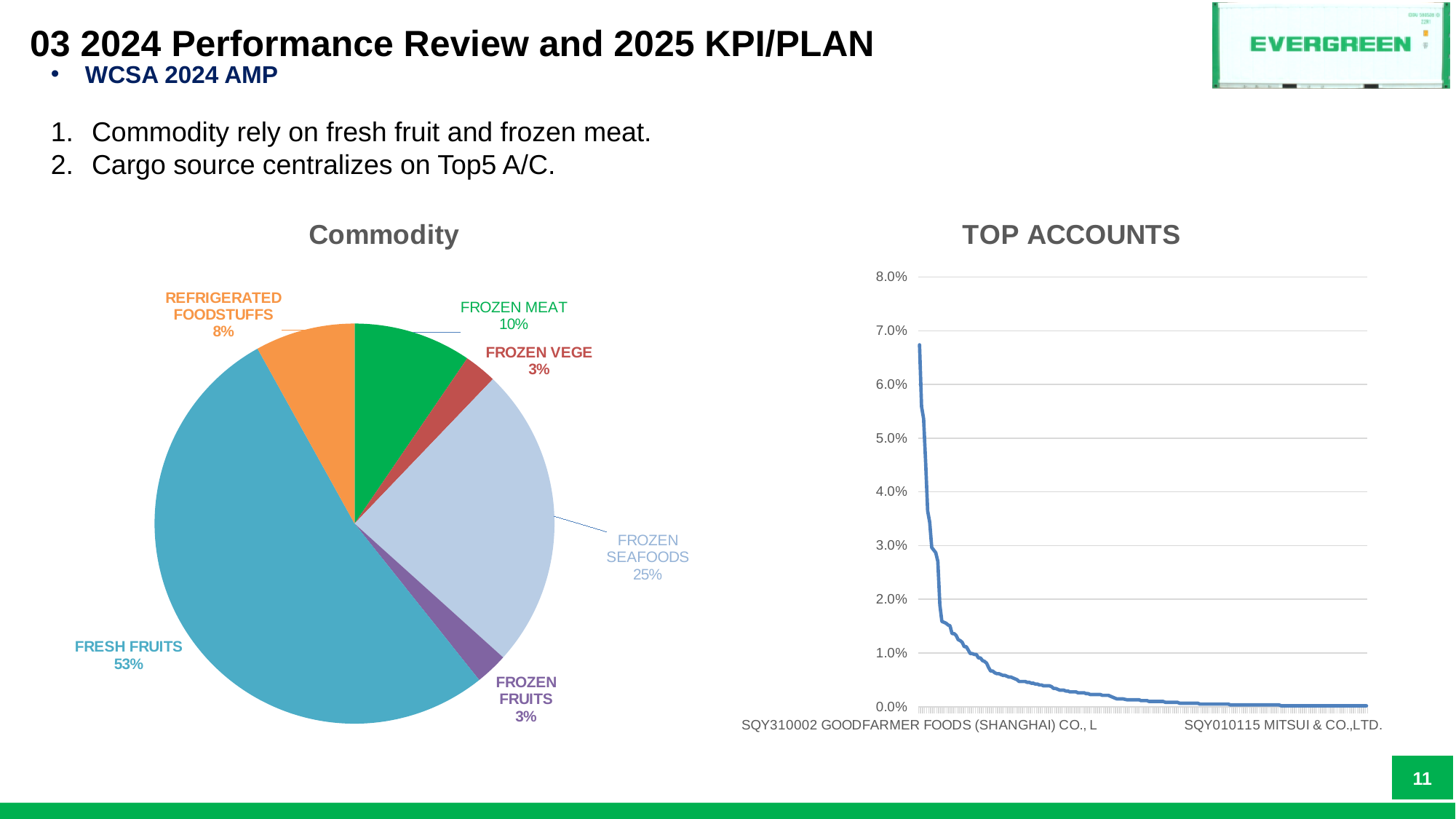

# 03 2024 Performance Review and 2025 KPI/PLAN
WCSA 2024 AMP
Commodity rely on fresh fruit and frozen meat.
Cargo source centralizes on Top5 A/C.

### Chart: TOP ACCOUNTS

| Category |  |
|---|---|
| SQY310002 GOODFARMER FOODS (SHANGHAI) CO., L | 0.06738478982748845 |
| SQY090513 AGRICOLA ARIZTIA LIMITADA | 0.05588402040981615 |
| SQY091569 GLOBAL REEFERS CHILE SPA | 0.05361626305985259 |
| SQY091560 UNITED CARGO S.A. | 0.045517129667125615 |
| SQY081437 HORTIFRUT - PERU S.A.C. | 0.0364461002672714 |
| SQY090542 AGROSUPER COMERCIALIZADORA DE ALIM | 0.03434032558516239 |
| SQY070768 REGINABANANERA S.A. | 0.02964282821738074 |
| SQY070074 FARLETZA S A | 0.02915688021381712 |
| SQY081012 AGROVISION PERU S.A.C. | 0.028670932210253502 |
| SQY091883 ANDESBHUMI FARMERS INTERNATIONAL S | 0.027051105531708107 |
| SQY070260 MONMIFISH S.A. | 0.01895197213898113 |
| SQY070298 PROEXPO. PROCESADORA Y EXPORTADORA | 0.015874301449744877 |
| SQY080897 SOCIEDAD AGRICOLA RAPEL S.A.C. | 0.015712318781890337 |
| SQY091648 OPB LOGISTICS SPA | 0.015550336114035798 |
| SQY080899 COMPLEJO AGROINDUSTRIAL BETA S.A. | 0.015226370778326719 |
| SQY070606 BLUE PACIFIC CORPORATE BLUEPACOR S | 0.01506438811047218 |
| SQY070171 TRANSOCEAN LOGISTICS CORPORATION S | 0.013606544099781324 |
| SQY081466 AGRICOLA DON RICARDO S.A.C. | 0.013606544099781324 |
| SQY081397 EYC EXPORT E.I.R.L. | 0.013282578764072244 |
| SQY081767 GMH BERRIES S.A.C. | 0.012472665424799547 |
| SQY091646 IMPORTADORA,EXPORTADORA Y SERVICIO | 0.012310682756945007 |
| SQY081559 LARAMA BERRIES S.A.C. | 0.011986717421235927 |
| SQY070667 PROVEFRUT S.A. | 0.01117680408196323 |
| SQY310003 EARTHFRUCTIFERA CIA. LTDA. | 0.01117680408196323 |
| SQY070437 ULOG ECUADOR S.A | 0.010528873410545071 |
| SQY080449 CORPORACION AGROLATINA S.A.C. | 0.009880942739126913 |
| SQY081611 SUN FRUITS PACKS S.A. | 0.009880942739126913 |
| SQY070060 SOCIEDAD NACIONAL DE GALAPAGOS C.A | 0.009718960071272374 |
| SQY081353 LOS OLIVOS DE VILLACURI S.A.C. | 0.009718960071272374 |
| SQY081581 FAMILY FARMS PERU S.R.L. | 0.009071029399854215 |
| SQY081585 AGROBERRIES PERU S.A.C. | 0.009071029399854215 |
| SQY070539 PACIFIC OCEAN S.A. (PACIFOCSA) | 0.008585081396290597 |
| SQY091990 EXPORTADORA QUELEN SPA | 0.008423098728436057 |
| SQY080549 AGRO VICTORIA S.A.C. | 0.008099133392726977 |
| SQY081509 AGRO DIRECT S.A.C. | 0.00728922005345428 |
| SQY070246 EMPACRECI S.A. | 0.006641289382036122 |
| SQY080597 MEBOL S.A.C. | 0.006641289382036122 |
| SQY081169 OCEANO SEAFOOD S.A. | 0.006317324046327043 |
| SCMT00052 WAL-MART STORES, INC. | 0.006155341378472503 |
| SQY070780 BLUE CARGO ECUADOR S.A. BLUCARSA | 0.006155341378472503 |
| SQY081035 ESMERALDA CORP S.A.C. | 0.005993358710617964 |
| SQY080960 KSL S.A.C. | 0.005831376042763424 |
| SQY091943 EXPORTADORA GROWEX S.A. | 0.005831376042763424 |
| SQY010917 MITSUBISHI SHOKUHIN CO., LTD. | 0.005669393374908884 |
| SQY070406 PRODUCTOS PERECIBLES Y MARISCOS PR | 0.0055074107070543455 |
| SQY900354 BLU LOGISTICS COLOMBIA S.A.S | 0.0055074107070543455 |
| SQY091583 ASESORIAS Y SERVICIOS SURLOGISTICA | 0.005345428039199806 |
| SQY010936 FAIRWEATHER STEAMSHIP CO., LTD. | 0.005183445371345266 |
| SQY081234 AGRICOLA CHAPI S.A. | 0.005021462703490727 |
| SQY030003 YATARI EXPRESS CO., LTD. | 0.004697497367781647 |
| SQY070176 NOVA ALIMENTOS ALIMENNOVASA S.A. | 0.004697497367781647 |
| SQY070766 PRODUCTOS DEL MAR AZUL PRODMAZUL S | 0.004697497367781647 |
| SQY091786 CBP CHILE SPA | 0.004697497367781647 |
| SQY070439 CULTIVO Y EXPORTACION ACUICOLA CEA | 0.004535514699927108 |
| SQY081434 BOMAREA S.R.L. | 0.004535514699927108 |
| SQY070776 TIAN FENG FISH TIANFENGFISH S.A. | 0.004373532032072568 |
| SQY081707 AGRICOLA SAFCO PERU S.A. | 0.004373532032072568 |
| SQY070543 EMPACADORA MADEZA S.A. | 0.004211549364218028 |
| SQY081604 UNITED CARGO COMPANY S.A.C | 0.004211549364218028 |
| SQY070187 NAVECUADOR S.A. | 0.004049566696363489 |
| SQY070660 MATER CARGO LOGISTICS MATERCARGO S | 0.004049566696363489 |
| SQY081542 MI PAISANA SOCIEDAD ANONIMA CERRAD | 0.0038875840285089495 |
| SQY090740 SENATOR INTERNATIONAL CHILE SPA | 0.0038875840285089495 |
| SQY091563 REAL TIME LOGISTICS EMBARCADORES S | 0.0038875840285089495 |
| SQY091917 SOUTH PORT SHIPPING SPA | 0.0038875840285089495 |
| SQY081219 TOP CONNEXION S.A.C. | 0.00372560136065441 |
| SQY080469 RVR AGRO S.R.L. | 0.003401636024945331 |
| SQY080820 ECOSAC AGRICOLA S.A.C. | 0.003401636024945331 |
| SQY070453 OCEANTREASURE S.A. | 0.0032396533570907913 |
| SQY070617 COMERCIALIZADORA Y CONSERVADORA DE | 0.0030776706892362516 |
| SQY090211 ANDES LOGISTICS DE CHILE SA | 0.0030776706892362516 |
| SQY900184 J F HILLEBRAND CHILE LTDA | 0.0030776706892362516 |
| SQY081736 AQU ANQA II S.A.C | 0.002915688021381712 |
| SQY091673 EASYFRESH CHILE SPA | 0.002915688021381712 |
| SQY081009 AGRICOLA PAMPA BAJA S.A.C | 0.0027537053535271728 |
| SQY081013 GLOBAL AGRO PERU S.A.C. | 0.0027537053535271728 |
| SQY081578 AQU ANQA S.A.C. | 0.0027537053535271728 |
| SQY081766 EXCELLENCE FRUIT S.A.C. | 0.0027537053535271728 |
| SQY070229 MARISCOS DEL ECUADOR MARECUADOR CI | 0.002591722685672633 |
| SQY070307 INDUSTRIAL PESQUERA SANTA PRISCILA | 0.002591722685672633 |
| SQY081056 HASS PERU S.A. | 0.002591722685672633 |
| SQY081361 FRUGLOBE S.A.C | 0.002591722685672633 |
| SQCF790357 CAMARONES SAN VICENTE | 0.0024297400178180935 |
| SQY070770 AGROSKY S.A. | 0.0024297400178180935 |
| SQY070565 9-MAR S.A. NUEVEMARSA | 0.002267757349963554 |
| SQY080600 PERUVIAN ANDEAN TROUT S.A.C. | 0.002267757349963554 |
| SQY081019 AGRICOLA ANDREA S.A.C. | 0.002267757349963554 |
| SQY081236 SOCIEDAD AGRICOLA DROKASA S.A. | 0.002267757349963554 |
| SQY081314 AGROCASAGRANDE S.A.C. | 0.002267757349963554 |
| SQY091882 BYM LOGISTICS SPA | 0.002267757349963554 |
| SQY070767 LIU HUAIYOU | 0.002105774682109014 |
| SQY081039 GREEN FRUITS PERU S.A.C. | 0.002105774682109014 |
| SQY081265 EXPORTADORA EL PARQUE PERU SAC | 0.002105774682109014 |
| SQY710120 INTERMODAL TRANSPORTE Y LOGISTICA | 0.002105774682109014 |
| SQCF790314 CULTIVADORA DE CAMARON S.A | 0.0019437920142544747 |
| SQY081575 AGRICOLA Y GANADERA CHAVIN DE HUAN | 0.0017818093463999353 |
| SQY081461 PURA FRUIT COMPANY S.A. | 0.0016198266785453956 |
| SQY040008 OGAWA & CO., LTD. | 0.001457844010690856 |
| SQY070516 PESKOREA S.A. | 0.001457844010690856 |
| SQY070809 AGENCIA DE CARGA LOGISTICA NAVIERA | 0.001457844010690856 |
| SQY710028 INTERCONTAINERS SHIPPING & TRADING | 0.001457844010690856 |
| SQY081154 QUEIROLO INNOVACION LOGISTICA S.A. | 0.0013768526767635864 |
| SQCF790370 GRANJAS MARINAS DEL SUR | 0.0012958613428363166 |
| SQY070613 NATLUK S.A. | 0.0012958613428363166 |
| SQY081117 FUNDO SAN FERNANDO S.A. | 0.0012958613428363166 |
| SQY081139 GLOBAL TOP FOOD PERU S.A.C. | 0.0012958613428363166 |
| SQY090352 GESTION LOGISTICA MAURICIO ALEJAND | 0.0012958613428363166 |
| SQY091830 ARTEMIO SERVICIOS DE CARGA INTERNA | 0.0012958613428363166 |
| SQY710030 GLOBAL LOGISTICS SOLUTIONS SOCIEDA | 0.0012958613428363166 |
| SQCF790235 CAMARONES Y MARISCOS, S.A. DE C.V. | 0.001133878674981777 |
| SQY070813 DOLPHIN LOGISTICS SUPPLY CHAIN MAN | 0.001133878674981777 |
| SQY080330 KAMPO MARINO PERU S.R.LTDA. | 0.001133878674981777 |
| SQY090500 EXPORTADORA FRUGAL S.A. | 0.001133878674981777 |
| SQCF230001 ZONG YIN INTERNATIONAL CO., LTD. | 0.0009718960071272374 |
| SQY011049 SCHENKER-SEINO CO., LTD. | 0.0009718960071272374 |
| SQY070069 PACFISH S.A. | 0.0009718960071272374 |
| SQY070772 NATURAL SEAFOOD NATUSEAFOOD C.LTDA | 0.0009718960071272374 |
| SQY081244 EXPORTADORA FRUTICOLA DEL SUR SA | 0.0009718960071272374 |
| SQY081301 SOCIEDAD EXPORTADORA VERFRUT SOCIE | 0.0009718960071272374 |
| SQY091967 LOGISTICA Y TRANSPORTES NORAY LIMI | 0.0009718960071272374 |
| SQY340015 SHANGHAI RIVERKING INTERNATIONAL C | 0.0009718960071272374 |
| SQCF790334 CAMARONES DEL SUR (CAMARSUR) | 0.0008099133392726978 |
| SQY070589 EXPORTADORA Y EMPACADORA FEI YANG | 0.0008099133392726978 |
| SQY080460 PROCESADORA LARAN SAC | 0.0008099133392726978 |
| SQY081583 FALCON GLOBAL SUPPLY PERU E.I.R.L. | 0.0008099133392726978 |
| SQY091682 FCL CHILE SPA | 0.0008099133392726978 |
| SQY091989 TCSEXPORTS SPA | 0.0008099133392726978 |
| SQY380025 GRAND OCEAN TRANSPORT INTERNATIONA | 0.0008099133392726978 |
| SQCF790403 CARIBBEAN PEARL SEAFOOD S.A. | 0.0006479306714181583 |
| SQY070765 GRUPO DEGFER CIA LTDA. | 0.0006479306714181583 |
| SQY070782 FIREXPA S.A. | 0.0006479306714181583 |
| SQY081228 AGRICOLA CERRO PRIETO S.A. | 0.0006479306714181583 |
| SQY081773 AGROINDUSTRIAS PEQUI S.A.C. | 0.0006479306714181583 |
| SQY091529 AUSTRALIS MAR S.A. | 0.0006479306714181583 |
| SQY091798 KLOG.CO S.A. | 0.0006479306714181583 |
| SQY091885 INTER-TANK SPA | 0.0006479306714181583 |
| SQY091925 PATAGONIA FRUIT SPA | 0.0006479306714181583 |
| SQY600553 KRONOZ INTERNACIONAL INC | 0.0006479306714181583 |
| SQY010722 FOREVER NICE CORP. | 0.0004859480035636187 |
| SQY010983 HML INTERNATIONAL SUPPLY CHAIN SER | 0.0004859480035636187 |
| SQY070183 PROMAROSA, PRODUCTOS DEL MAR SANTA | 0.0004859480035636187 |
| SQY070503 SAMISA SERVICIOS AEREOS Y MARITIMO | 0.0004859480035636187 |
| SQY070646 INTERMODALTRADE LOGISTICS S.A. | 0.0004859480035636187 |
| SQY070661 INTERNACIONAL CARGO INCARGO S.A. | 0.0004859480035636187 |
| SQY079984 QUICORNAC S.A. | 0.0004859480035636187 |
| SQY081233 MANUELITA FYH S.A.C. | 0.0004859480035636187 |
| SQY081266 SAFRESCO PERU S.A. | 0.0004859480035636187 |
| SQY081383 SK ORGANICS FRUITS S.A.C. | 0.0004859480035636187 |
| SQY081760 FRESH & READY HARVESTS SOCIEDAD AN | 0.0004859480035636187 |
| SQY081786 INKA'S BERRIES S.A.C. | 0.0004859480035636187 |
| SQY090807 SOC COM ROJAS Y MARTINEZ LTDA | 0.0004859480035636187 |
| SQY092003 ASESORIAS Y SERVICIOS LOGISTICOS I | 0.0004859480035636187 |
| SQY540011 SHENZHEN YUESHI SUPPLY CHAIN MANAG | 0.0004859480035636187 |
| SQCF790081 EMPACADORA SANTA INES | 0.00032396533570907914 |
| SQY010589 MC AGRI ALLIANCE LTD. | 0.00032396533570907914 |
| SQY011055 GARDENER AMOS ENTERPRISE LIMITED C | 0.00032396533570907914 |
| SQY070304 PROCESADORA DE MARISCOS DE EL ORO | 0.00032396533570907914 |
| SQY070442 CHOCOLATES FINOS NACIONALES COFINA | 0.00032396533570907914 |
| SQY070540 EMPACADORA DEL PACIFICO S.A.(EDPAC | 0.00032396533570907914 |
| SQY070684 JORCORP S.A. | 0.00032396533570907914 |
| SQY070792 OCEANO DE CAMARON ECUATORIANO OCEA | 0.00032396533570907914 |
| SQY070793 COFIMAR S.A. | 0.00032396533570907914 |
| SQY070817 CEVA FREIGHT MANAGEMENT DE ECUADOR | 0.00032396533570907914 |
| SQY080370 NOVAPERU S.A.C | 0.00032396533570907914 |
| SQY080435 EXANDAL S.A.C. | 0.00032396533570907914 |
| SQY080752 AGROINDUSTRIAS AIB S.A | 0.00032396533570907914 |
| SQY081118 AGRICOLA SOL DE VILLACURI SAC | 0.00032396533570907914 |
| SQY081382 ANAY PERUVIAN FRUITS SOCIEDAD ANON | 0.00032396533570907914 |
| SQY081390 AGROINDUSTRIAL HUAMANI S.A.C. | 0.00032396533570907914 |
| SQY081532 DP WORLD LOGISTICS S.R.L. | 0.00032396533570907914 |
| SQY081610 AGRICOLA DON ARMANDO S.A.C. | 0.00032396533570907914 |
| SQY081722 FUNDO SAN ISIDRO S.A.C. | 0.00032396533570907914 |
| SQY081728 ALCAS NEGOCIOS SAC | 0.00032396533570907914 |
| SQY081730 FRUIT CO SOCIEDAD COMERCIAL DE RES | 0.00032396533570907914 |
| SQY081764 IQF DEL PERU S.A. | 0.00032396533570907914 |
| SQY090372 ACOSTA Y AGUAYO S.A. | 0.00032396533570907914 |
| SQY310006 SHANGHAI GOODFARMER BANANA CO LTD | 0.00032396533570907914 |
| SQY600343 LESCHACO MEXICANA S.A. DE C.V. | 0.00032396533570907914 |
| SQCF040034 KANEMATSU CORPORATION | 0.00016198266785453957 |
| SQY010115 MITSUI & CO.,LTD. | 0.00016198266785453957 |
| SQY010975 FOREPORT ENTERPRISES CO., LTD. | 0.00016198266785453957 |
| SQY011051 SCHENKER-SEINO CO., LTD. | 0.00016198266785453957 |
| SQY070070 LOGISTICS UNLIMITED S.A. | 0.00016198266785453957 |
| SQY070779 TRADING BROKERAGE AND CONSULTING T | 0.00016198266785453957 |
| SQY070808 SWEETFRUIT S.A. | 0.00016198266785453957 |
| SQY070810 PESCADOS Y MARISCOS DEL PACIFICO P | 0.00016198266785453957 |
| SQY070815 KOREA BLUE FISH KBF S.A | 0.00016198266785453957 |
| SQY080624 SURTIFOODS PERU S.A.C. | 0.00016198266785453957 |
| SQY080685 PESQUERA EXALMAR S.A.A | 0.00016198266785453957 |
| SQY080750 AGRICOLA LAS MARIAS S.A.C. | 0.00016198266785453957 |
| SQY080934 SCHENKER PERU S.R.L. | 0.00016198266785453957 |
| SQY080995 TAL S.A. | 0.00016198266785453957 |
| SQY081143 PROYECTOS TORINO S.A.C. | 0.00016198266785453957 |
| SQY081180 TERMINALES PORTUARIOS PERUANOS SAC | 0.00016198266785453957 |
| SQY081227 UVICA S.A.C. | 0.00016198266785453957 |
| SQY081329 AGRICOLA KAMUK S.A.C. | 0.00016198266785453957 |
| SQY081334 SOCIEDAD AGRICOLA 3P S.A.C. | 0.00016198266785453957 |
| SQY081358 AGRICOLA SAN GALLAN SOCIEDAD ANONI | 0.00016198266785453957 |
| SQY081360 GRUPO SOCIBEN SOCIEDAD ANONIMA CER | 0.00016198266785453957 |
| SQY081374 SOBIFRUITS S.A.C. | 0.00016198266785453957 |
| SQY081442 AGRO ISM S.A.C. | 0.00016198266785453957 |
| SQY081641 BAIKA PERU S.A.C. | 0.00016198266785453957 |
| SQY081695 AGROEXPORTACIONES SELVA ANDINA PER | 0.00016198266785453957 |
| SQY081700 AGRICOLA LOS BUENOS MUCHACHOS DE P | 0.00016198266785453957 |
| SQY081702 NECOVEX S.A.C. | 0.00016198266785453957 |
| SQY081796 PESQUERA HERMANOS CORDOVA S A C | 0.00016198266785453957 |
| SQY081798 IMPORTACIONES Y EXPORTACIONES LIU | 0.00016198266785453957 |
| SQY090703 TAYLOR Y MONTGOMERY LIMITADA | 0.00016198266785453957 |
| SQY091500 ALBATRANS CHILE S.A. | 0.00016198266785453957 |
| SQY091757 ALTIUS LOGISTICA CHILE SPA | 0.00016198266785453957 |
| SQY091947 YUSEN LOGISTICS CHILE SPA | 0.00016198266785453957 |
| SQY091975 KAIZEN LOGISTICS SPA | 0.00016198266785453957 |
| SQY091984 K LINE CHILE LIMITADA | 0.00016198266785453957 |
| SQY091991 A&B PACIFIC LOGISTICS LIMITADA | 0.00016198266785453957 |
| SQY091992 AGENCIAS UNIVERSALES S A | 0.00016198266785453957 |
| SQY130002 S.ISHIMITSU & CO.,LTD. | 0.00016198266785453957 |
| SQY450006 PT. UNIAIR INDOTAMA CARGO | 0.00016198266785453957 |
| SQY600617 VJ INTERKARGO SA DE CV | 0.00016198266785453957 |
| SQY710009 JF HILLEBRAND ARGENTINA SA | 0.00016198266785453957 |
| SQY710117 ATL CARGO S.R.L. | 0.00016198266785453957 |
| SQY900377 TELMO J DIAZ Y CIA S A | 0.00016198266785453957 |

### Chart: Commodity

| Category | 銷售 |
|---|---|
| FROZEN MEAT | 0.0953 |
| FROZEN VEGE | 0.0263 |
| FROZEN SEAFOODS | 0.245 |
| FROZEN FRUITS | 0.0262 |
| FRESH FRUITS | 0.5265 |
| REFRIGERATED FOODSTUFFS | 0.0806 |
11